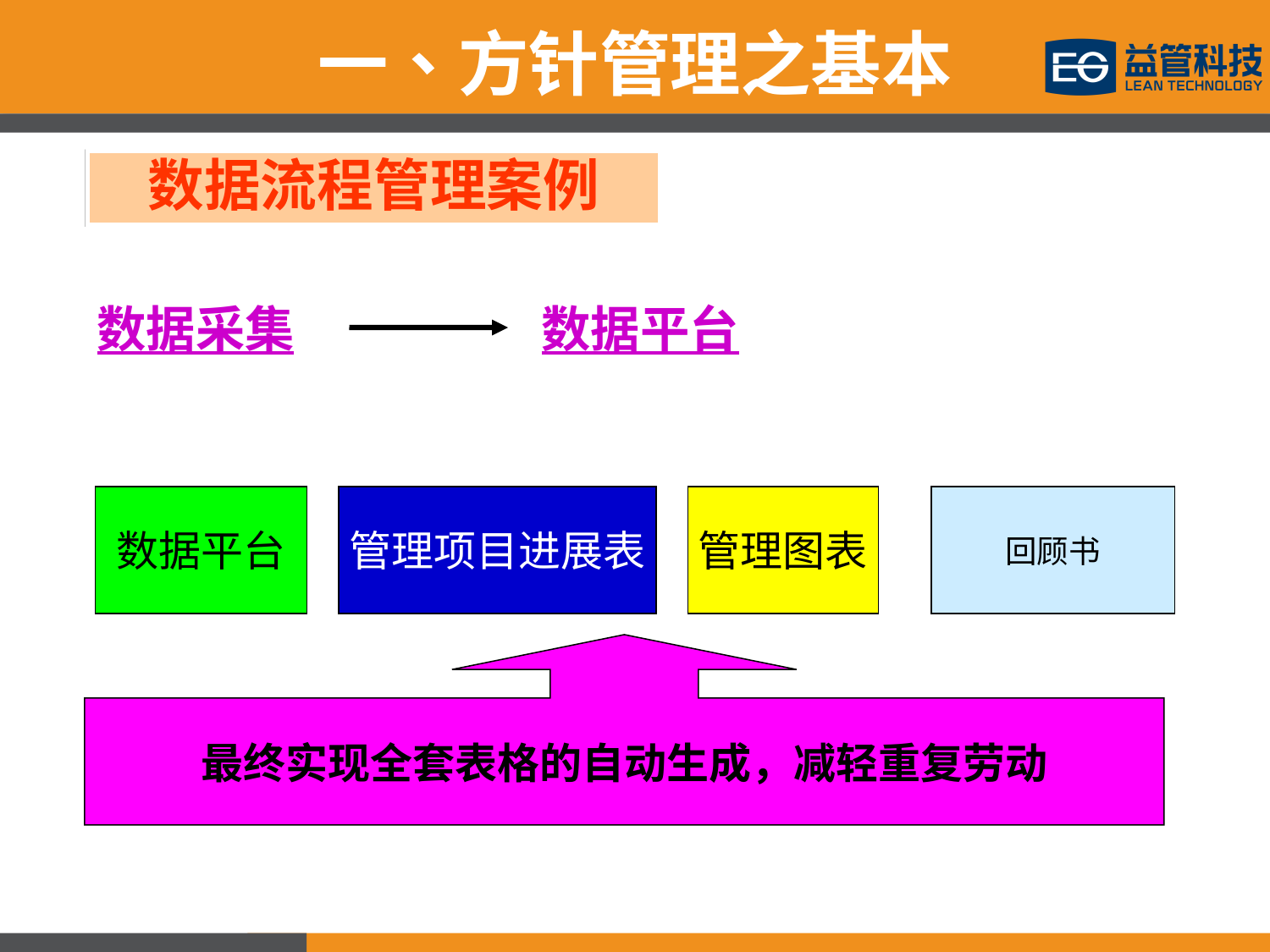

一、方针管理之基本
数据流程管理案例
数据采集
数据平台

数据平台
管理项目进展表
管理图表
回顾书
最终实现全套表格的自动生成，减轻重复劳动